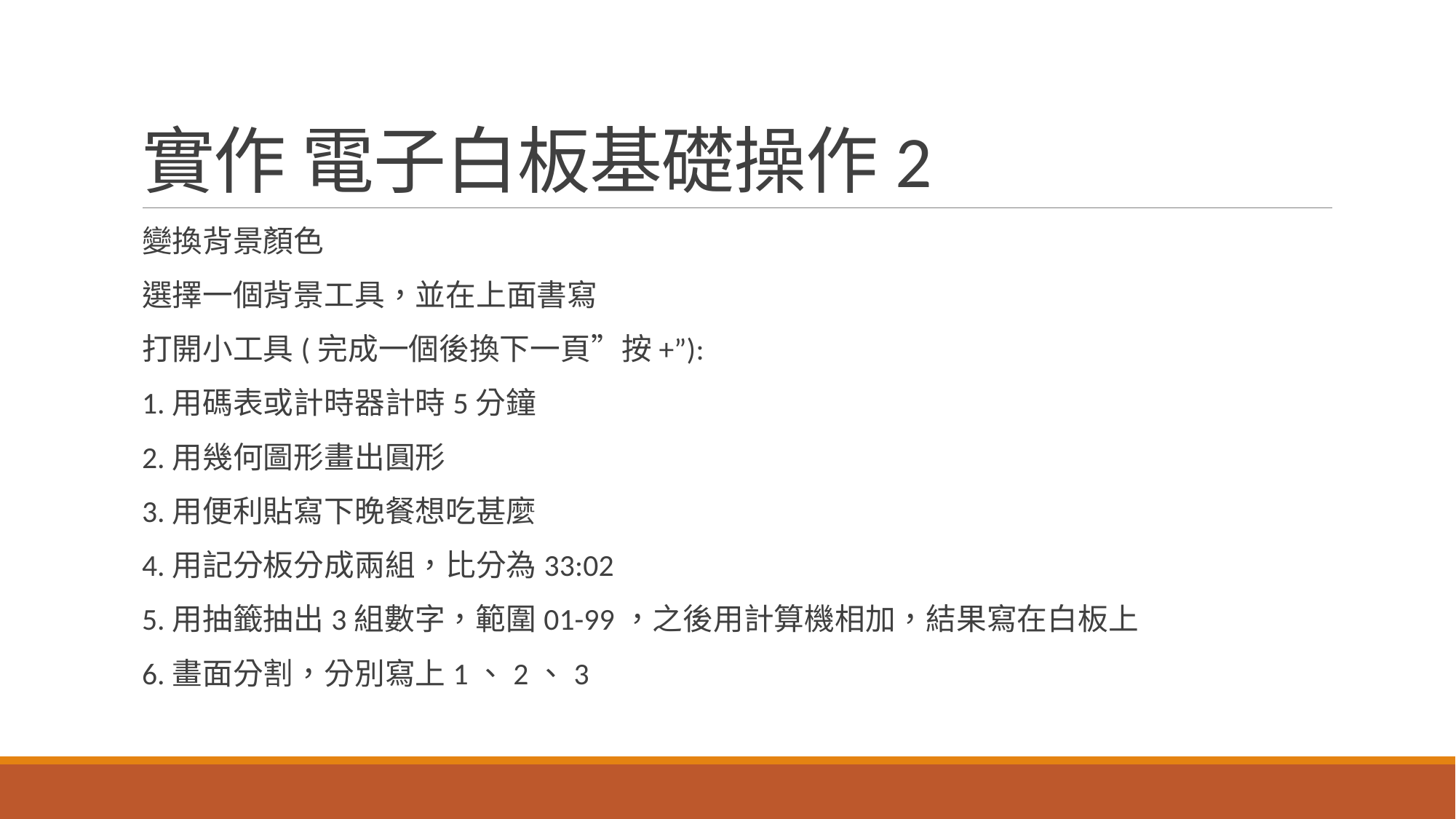

# 實作 電子白板基礎操作2
變換背景顏色
選擇一個背景工具，並在上面書寫
打開小工具(完成一個後換下一頁”按+”):
1.用碼表或計時器計時5分鐘
2.用幾何圖形畫出圓形
3.用便利貼寫下晚餐想吃甚麼
4.用記分板分成兩組，比分為33:02
5.用抽籤抽出3組數字，範圍01-99，之後用計算機相加，結果寫在白板上
6.畫面分割，分別寫上1、2、3